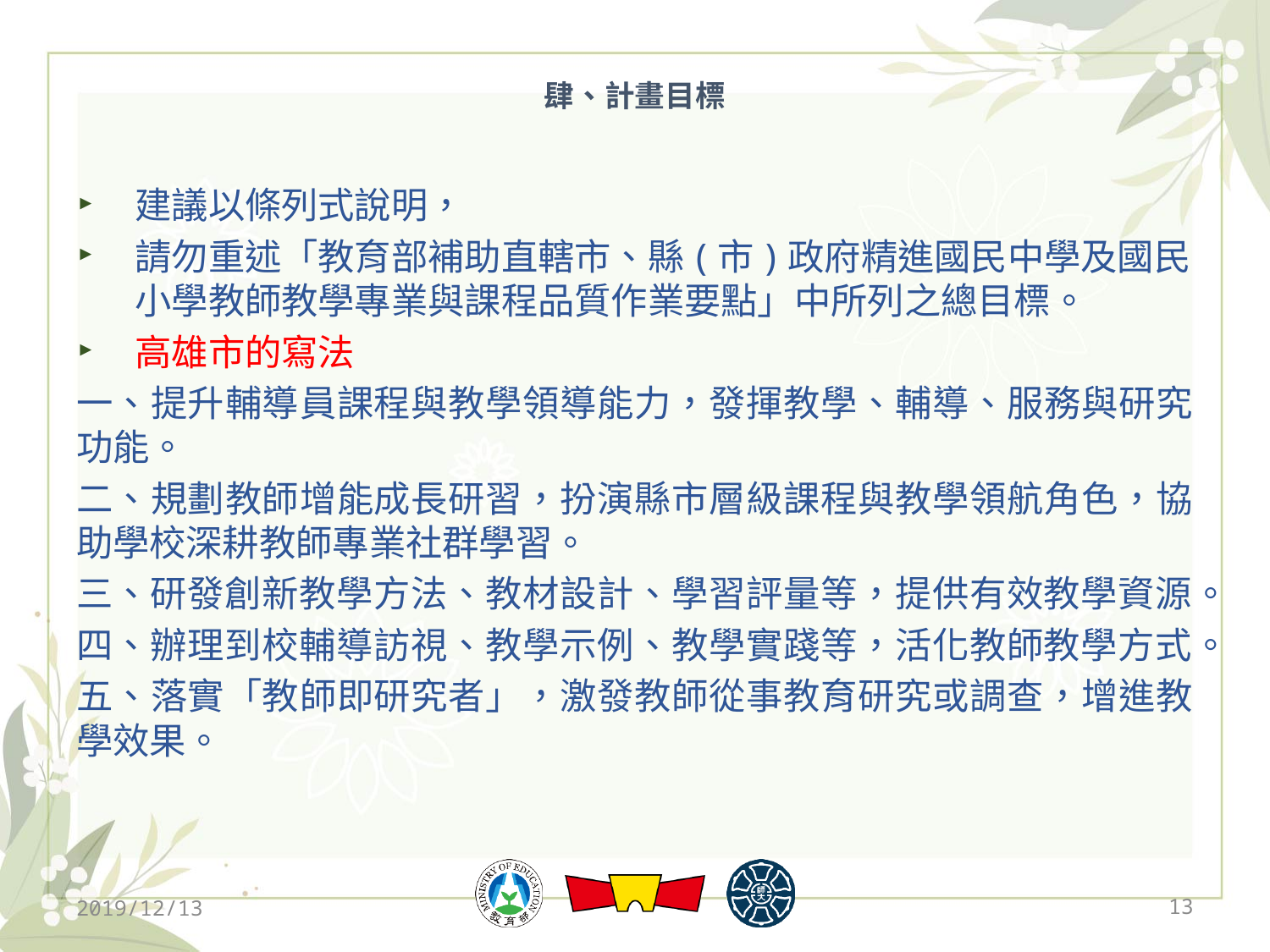

# 肆、計畫目標
建議以條列式說明，
請勿重述「教育部補助直轄市、縣(市)政府精進國民中學及國民小學教師教學專業與課程品質作業要點」中所列之總目標。
高雄市的寫法
一、提升輔導員課程與教學領導能力，發揮教學、輔導、服務與研究功能。
二、規劃教師增能成長研習，扮演縣市層級課程與教學領航角色，協助學校深耕教師專業社群學習。
三、研發創新教學方法、教材設計、學習評量等，提供有效教學資源。
四、辦理到校輔導訪視、教學示例、教學實踐等，活化教師教學方式。
五、落實「教師即研究者」，激發教師從事教育研究或調查，增進教學效果。

2019/12/13
13